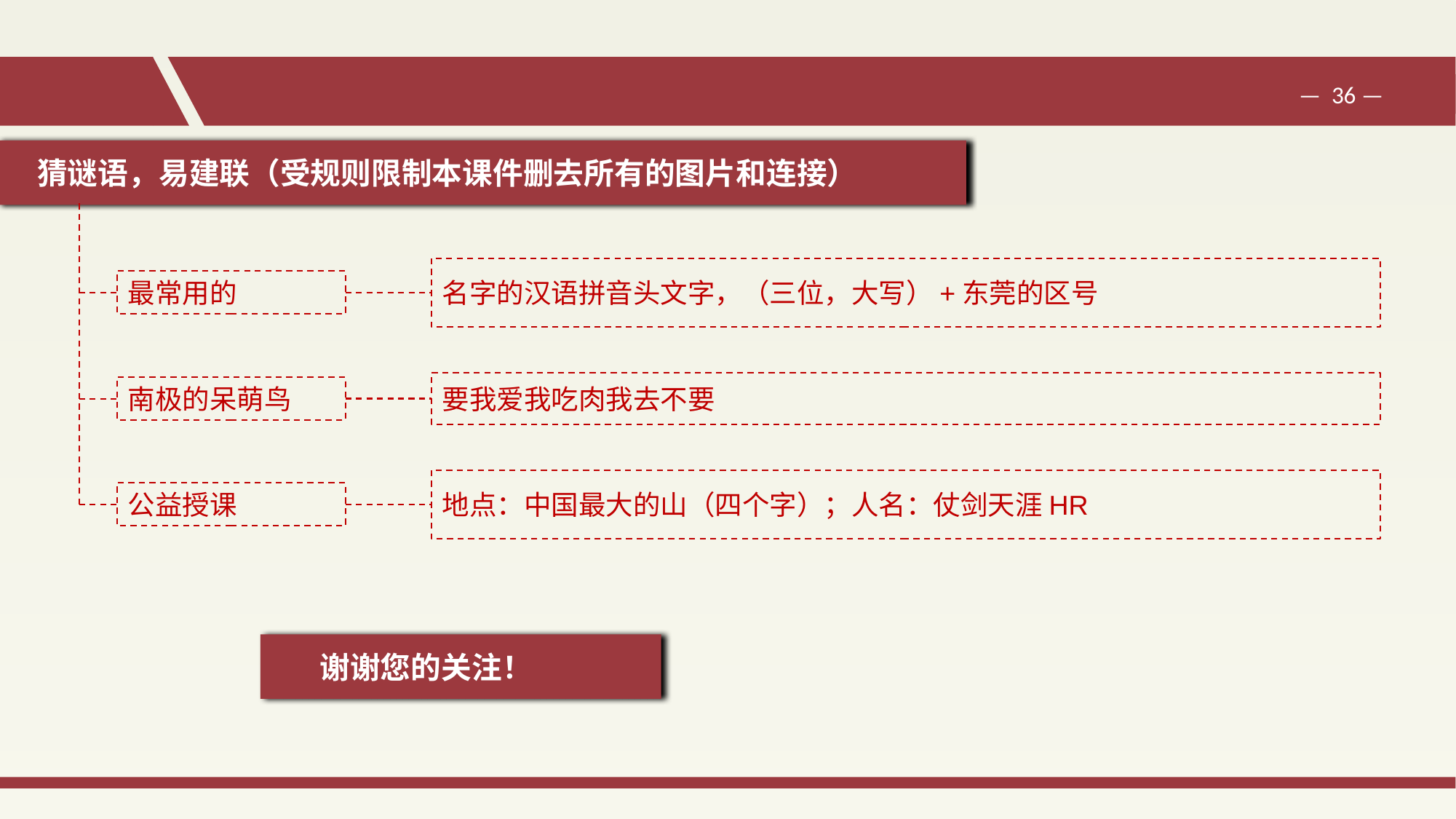

猜谜语，易建联（受规则限制本课件删去所有的图片和连接）
名字的汉语拼音头文字，（三位，大写）+东莞的区号
最常用的
要我爱我吃肉我去不要
南极的呆萌鸟
地点：中国最大的山（四个字）；人名：仗剑天涯HR
公益授课
谢谢您的关注！